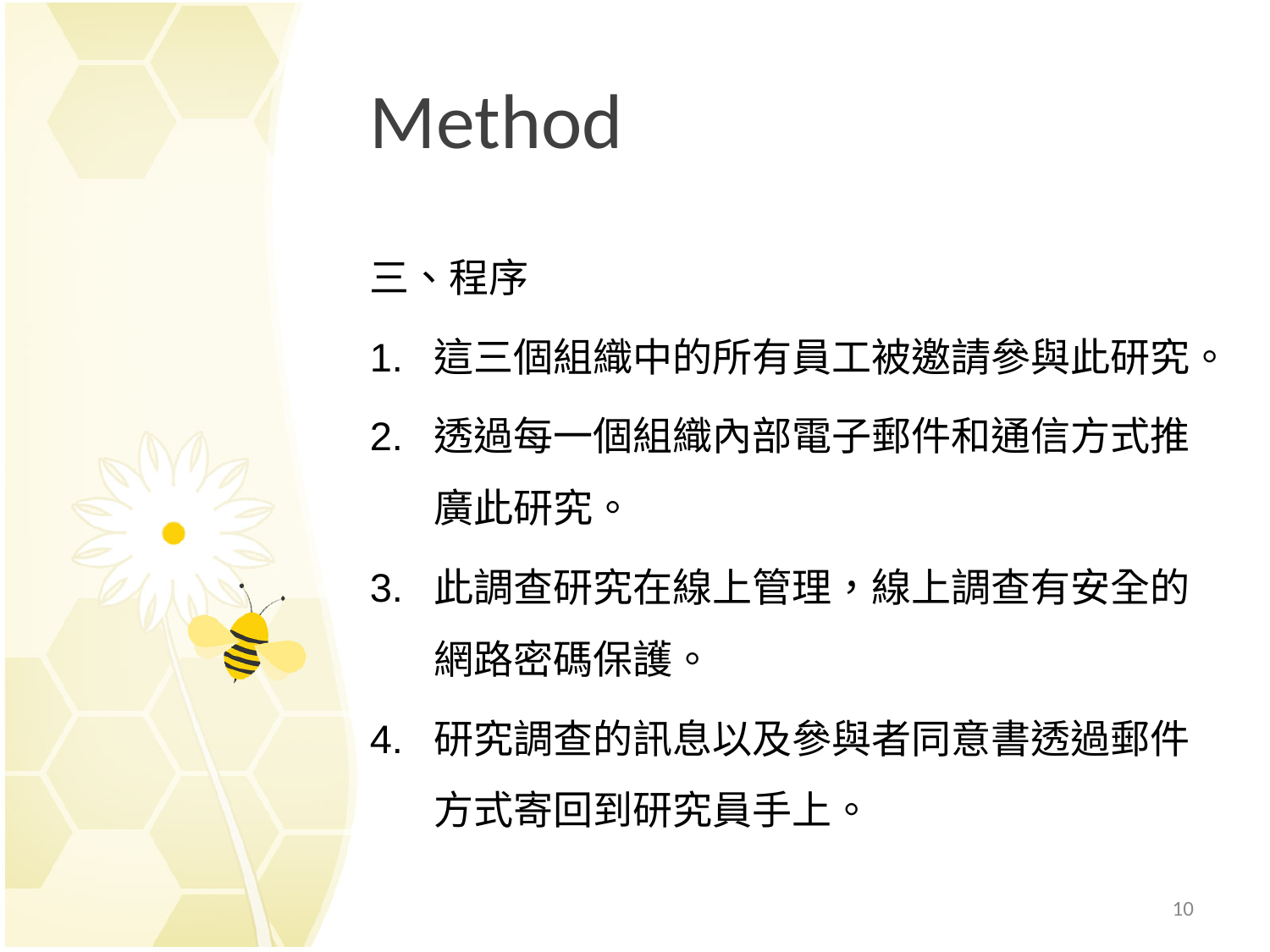

# Method
三、程序
這三個組織中的所有員工被邀請參與此研究。
透過每一個組織內部電子郵件和通信方式推廣此研究。
此調查研究在線上管理，線上調查有安全的網路密碼保護。
研究調查的訊息以及參與者同意書透過郵件方式寄回到研究員手上。

10